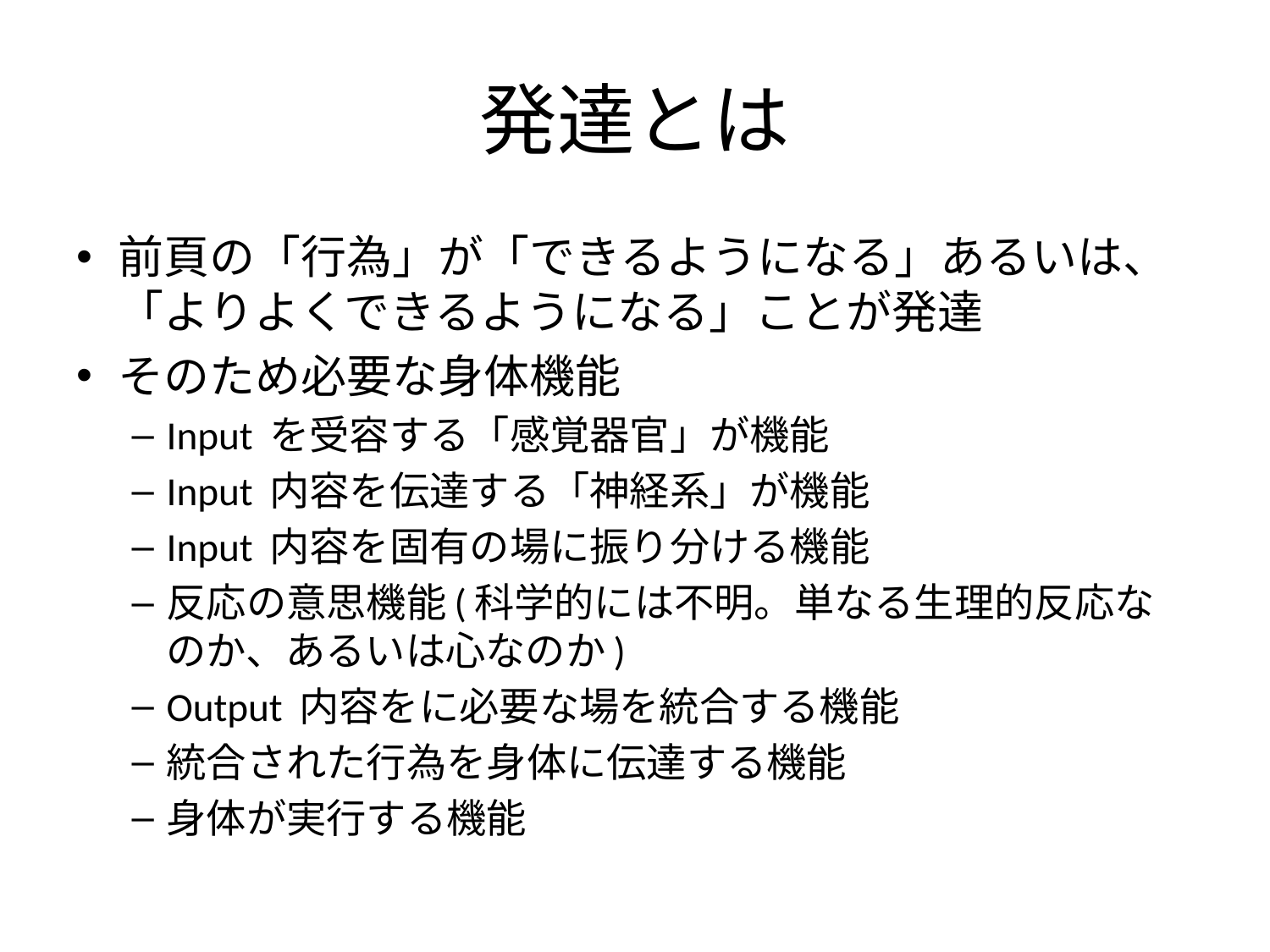

# 発達とは
前頁の「行為」が「できるようになる」あるいは、「よりよくできるようになる」ことが発達
そのため必要な身体機能
Input を受容する「感覚器官」が機能
Input 内容を伝達する「神経系」が機能
Input 内容を固有の場に振り分ける機能
反応の意思機能(科学的には不明。単なる生理的反応なのか、あるいは心なのか)
Output 内容をに必要な場を統合する機能
統合された行為を身体に伝達する機能
身体が実行する機能